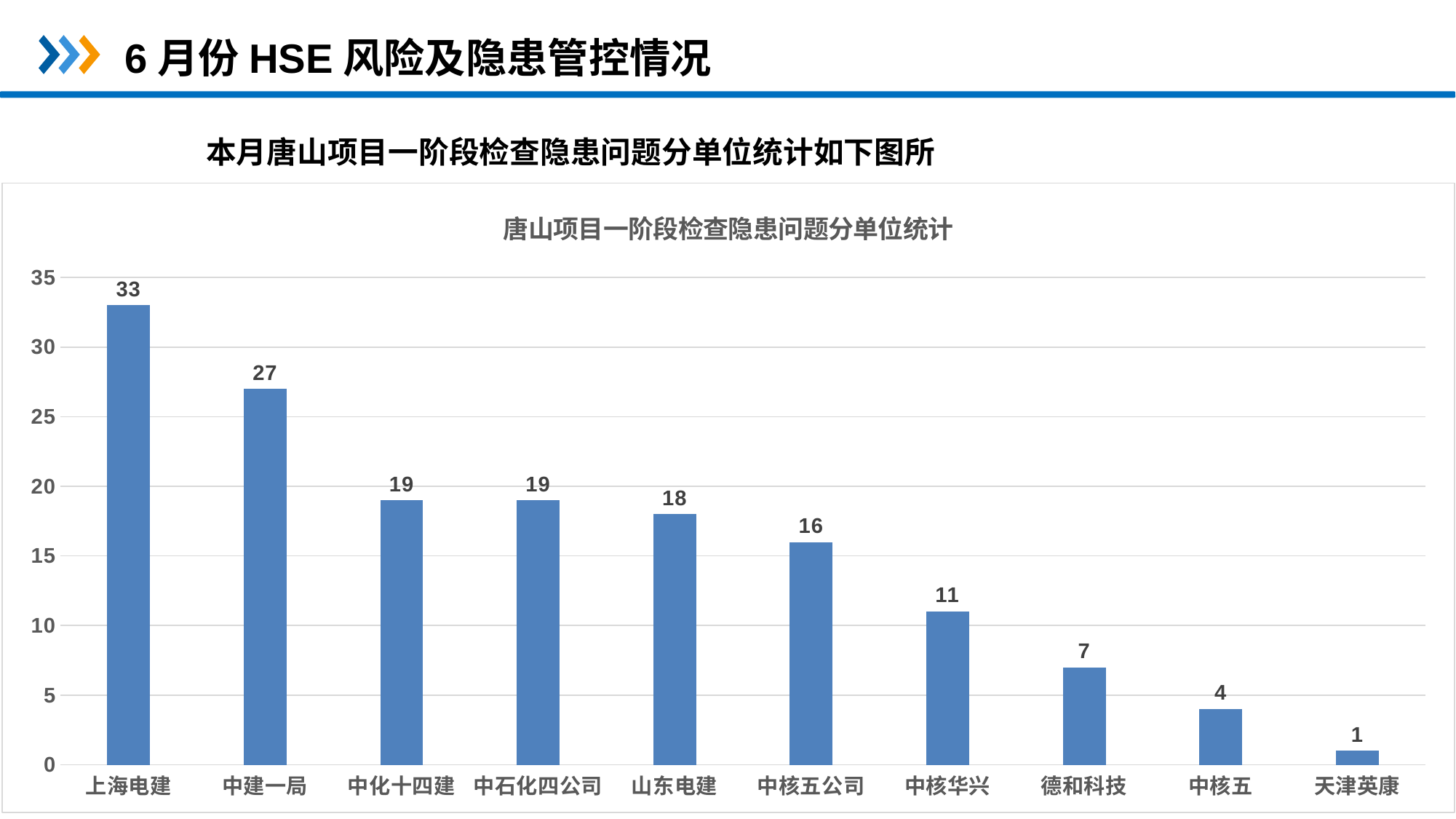

6月份HSE风险及隐患管控情况
本月唐山项目一阶段检查隐患问题分单位统计如下图所示：

### Chart: 唐山项目一阶段检查隐患问题分单位统计

| Category |  |
|---|---|
| 上海电建 | 33.0 |
| 中建一局 | 27.0 |
| 中化十四建 | 19.0 |
| 中石化四公司 | 19.0 |
| 山东电建 | 18.0 |
| 中核五公司 | 16.0 |
| 中核华兴 | 11.0 |
| 德和科技 | 7.0 |
| 中核五 | 4.0 |
| 天津英康 | 1.0 |